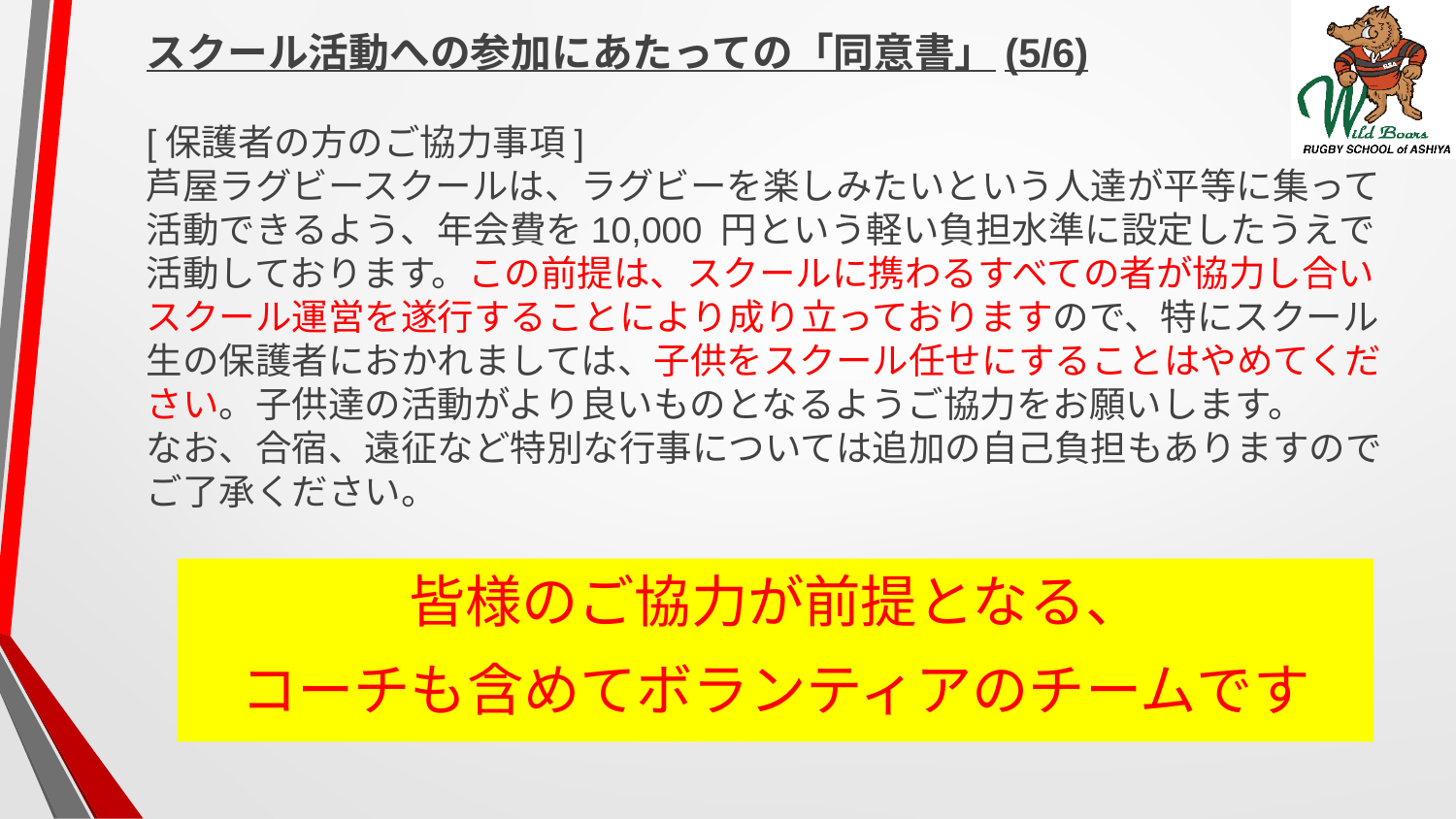

スクール活動への参加にあたっての「同意書」(5/6)

[保護者の方のご協力事項]
芦屋ラグビースクールは、ラグビーを楽しみたいという人達が平等に集って活動できるよう、年会費を10,000 円という軽い負担水準に設定したうえで活動しております。この前提は、スクールに携わるすべての者が協力し合いスクール運営を遂行することにより成り立っておりますので、特にスクール生の保護者におかれましては、子供をスクール任せにすることはやめてください。子供達の活動がより良いものとなるようご協力をお願いします。
なお、合宿、遠征など特別な行事については追加の自己負担もありますのでご了承ください。
皆様のご協力が前提となる、
コーチも含めてボランティアのチームです